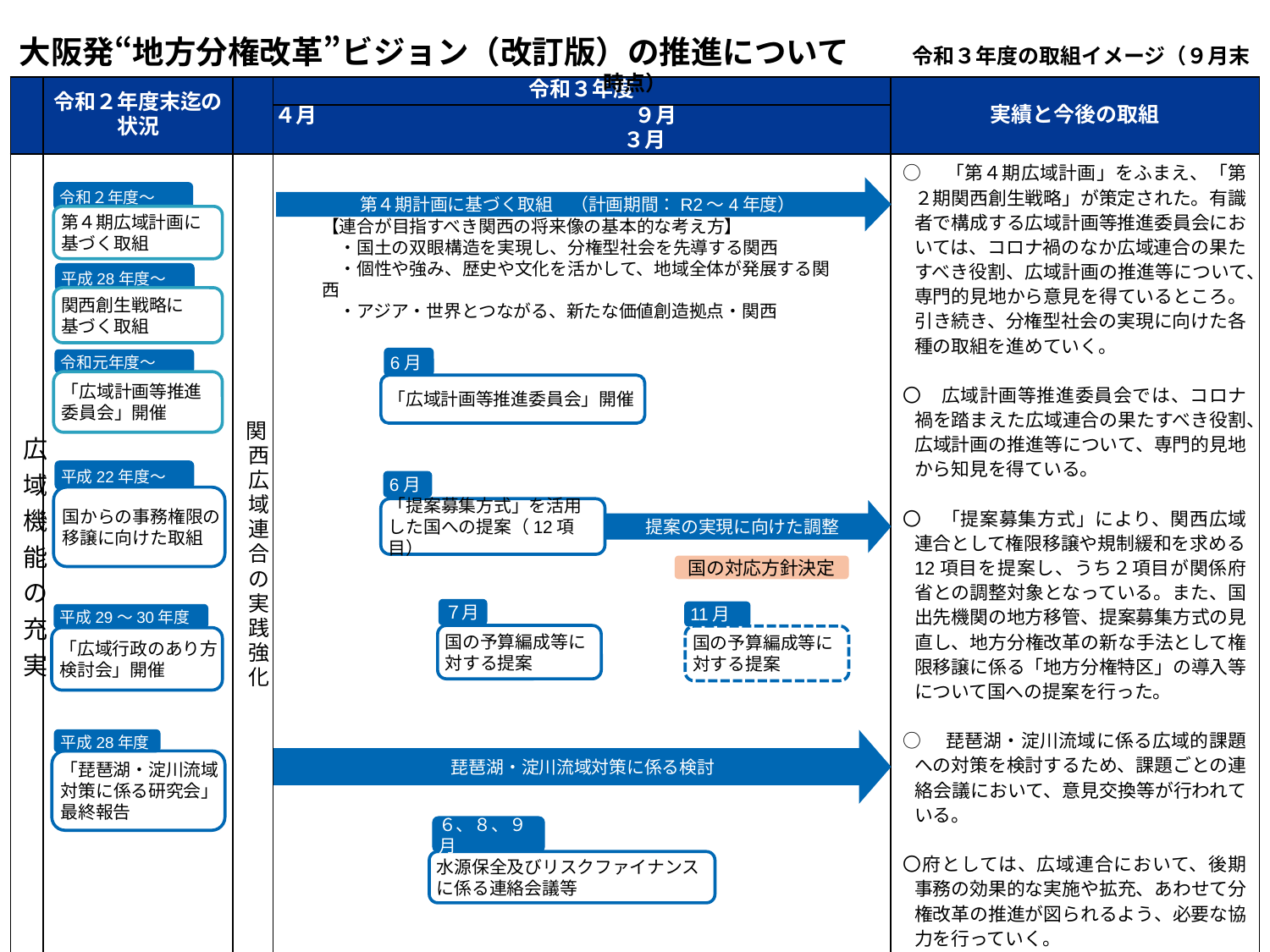

大阪発“地方分権改革”ビジョン（改訂版）の推進について　　令和３年度の取組イメージ（９月末時点）
|  | 令和２年度末迄の 状況 |  | 令和３年度 | 実績と今後の取組 |
| --- | --- | --- | --- | --- |
|  |  |  | ４月　　　　　　　　　　　　　　　９月　　　　　　　　　　　　　　　　３月 |  |
| 広域機能の充実 |  | 関西広域連合の実践強化 |  | ○　「第４期広域計画」をふまえ、「第２期関西創生戦略」が策定された。有識者で構成する広域計画等推進委員会においては、コロナ禍のなか広域連合の果たすべき役割、広域計画の推進等について、専門的見地から意見を得ているところ。引き続き、分権型社会の実現に向けた各種の取組を進めていく。 〇　広域計画等推進委員会では、コロナ禍を踏まえた広域連合の果たすべき役割、広域計画の推進等について、専門的見地から知見を得ている。 〇　「提案募集方式」により、関西広域連合として権限移譲や規制緩和を求める12項目を提案し、うち２項目が関係府省との調整対象となっている。また、国出先機関の地方移管、提案募集方式の見直し、地方分権改革の新な手法として権限移譲に係る「地方分権特区」の導入等について国への提案を行った。 ○　琵琶湖・淀川流域に係る広域的課題への対策を検討するため、課題ごとの連絡会議において、意見交換等が行われている。 〇府としては、広域連合において、後期事務の効果的な実施や拡充、あわせて分権改革の推進が図られるよう、必要な協力を行っていく。 |
第４期計画に基づく取組　（計画期間：R2～4年度）
【連合が目指すべき関西の将来像の基本的な考え方】
　・国土の双眼構造を実現し、分権型社会を先導する関西
　・個性や強み、歴史や文化を活かして、地域全体が発展する関西
　・アジア・世界とつながる、新たな価値創造拠点・関西
6月
「広域計画等推進委員会」開催
6月
「提案募集方式」を活用
した国への提案（12項目）
提案の実現に向けた調整
７月
国の予算編成等に対する提案
平成28年度
国の対応方針決定
令和２年度～
第４期広域計画に
基づく取組
平成28年度～
関西創生戦略に
基づく取組
令和元年度～
「広域計画等推進
委員会」開催
平成22年度～
国からの事務権限の移譲に向けた取組
平成29～30年度
「広域行政のあり方検討会」開催
「琵琶湖・淀川流域対策に係る研究会」
最終報告
11月
国の予算編成等に対する提案
　琵琶湖・淀川流域対策に係る検討
６、８、９月
水源保全及びリスクファイナンスに係る連絡会議等